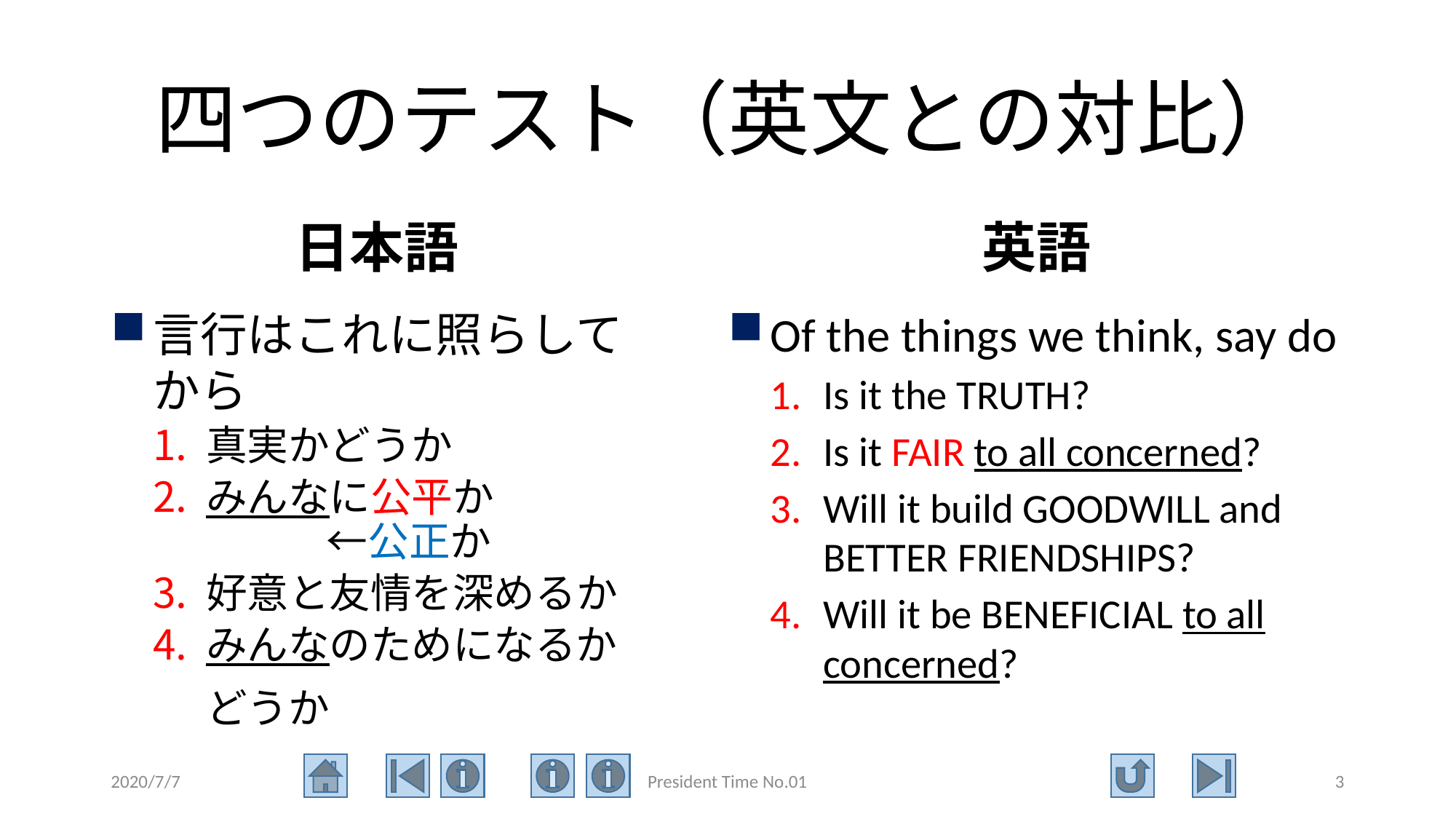

# 四つのテスト（英文との対比）
日本語
英語
言行はこれに照らしてから
真実かどうか
みんなに公平か
             ←公正か
好意と友情を深めるか
みんなのためになるか
どうか
Of the things we think, say do
Is it the TRUTH?
Is it FAIR to all concerned?
Will it build GOODWILL and BETTER FRIENDSHIPS?
Will it be BENEFICIAL to all concerned?
2020/7/7
President Time No.01
3